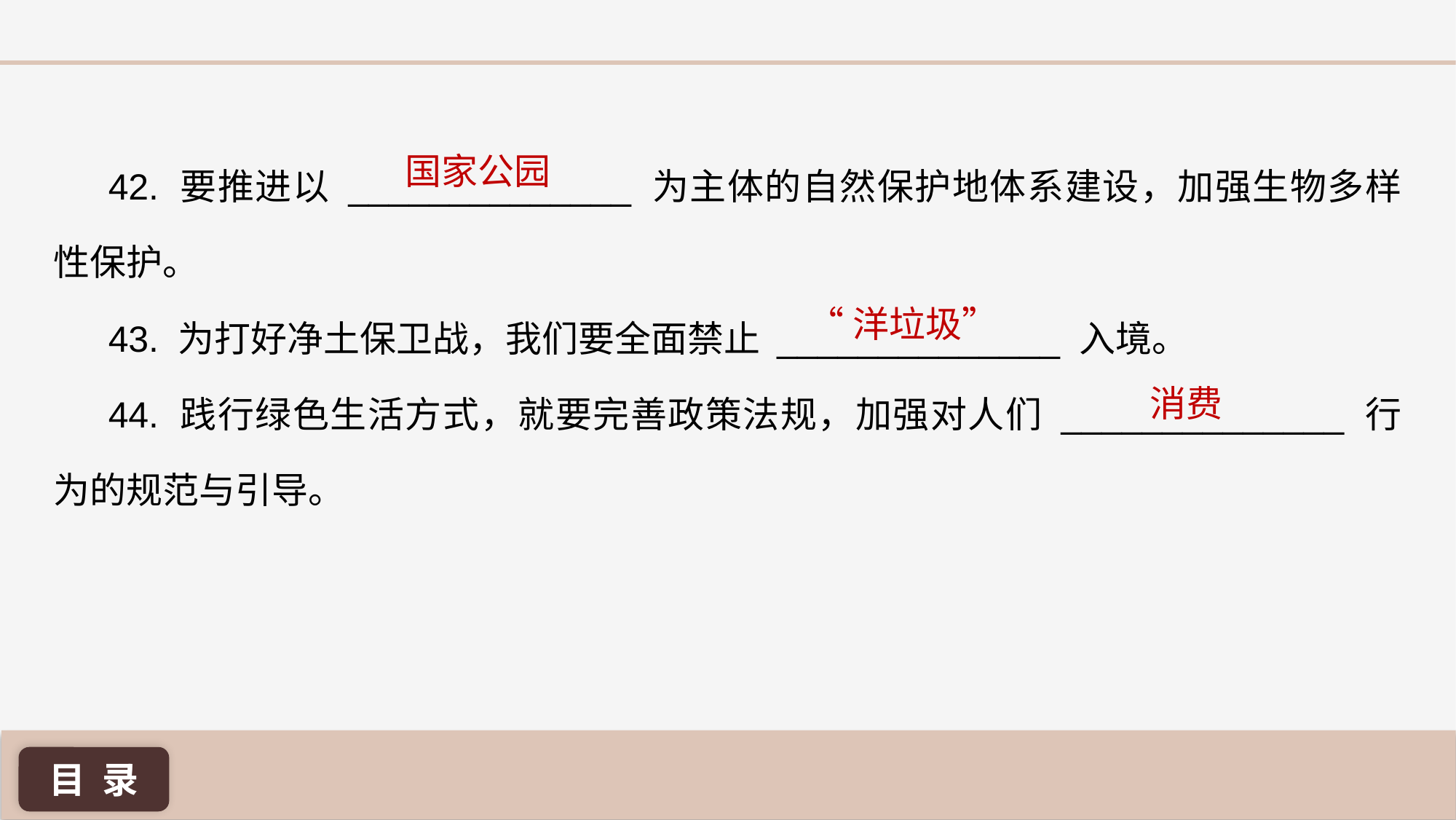

国家公园
42. 要推进以 ______________ 为主体的自然保护地体系建设，加强生物多样性保护。
43. 为打好净土保卫战，我们要全面禁止 ______________ 入境。
44. 践行绿色生活方式，就要完善政策法规，加强对人们 ______________ 行为的规范与引导。
 “洋垃圾”
消费